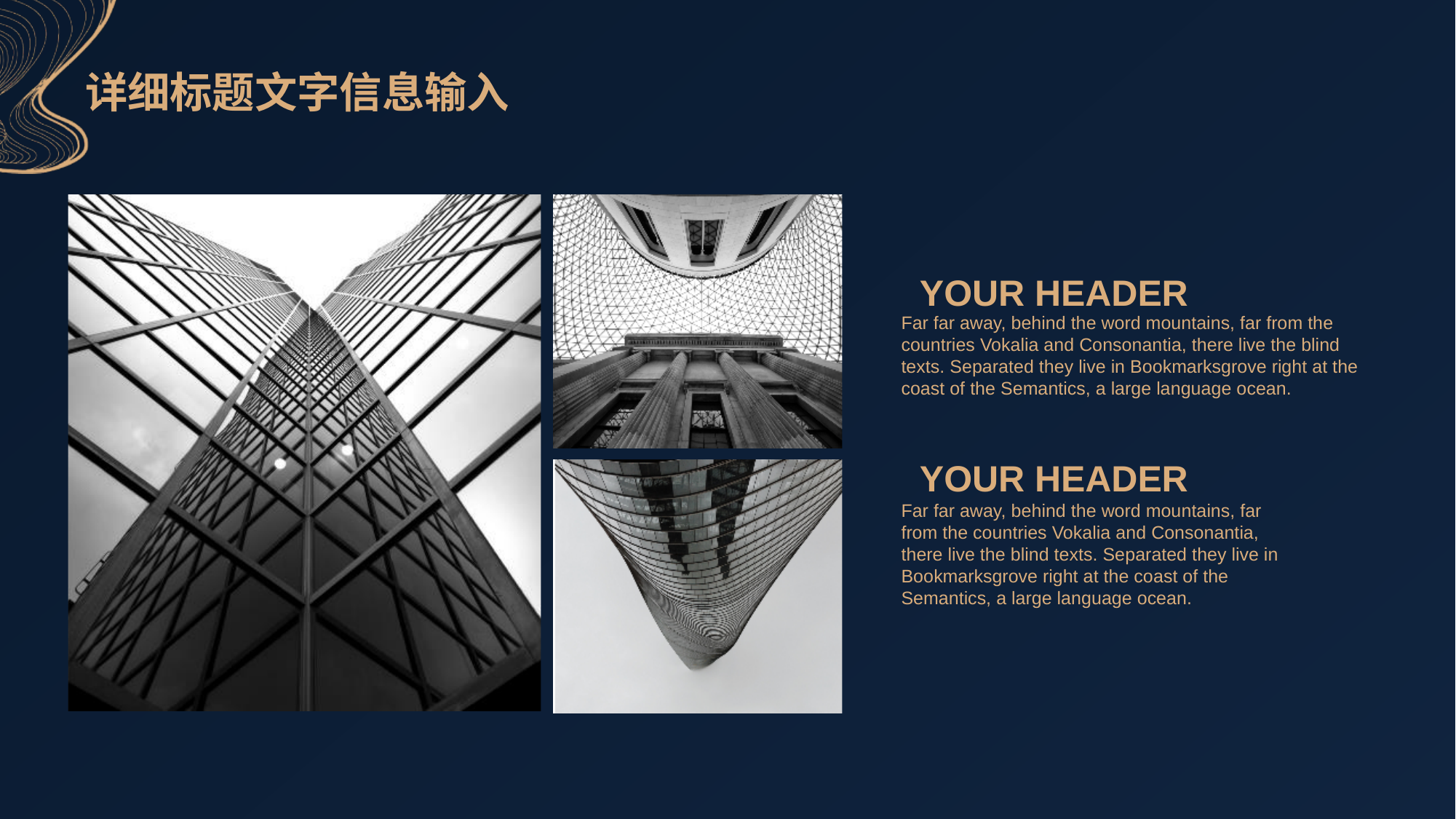

详细标题文字信息输入

YOUR HEADER
Far far away, behind the word mountains, far from the countries Vokalia and Consonantia, there live the blind texts. Separated they live in Bookmarksgrove right at the coast of the Semantics, a large language ocean.
YOUR HEADER

Far far away, behind the word mountains, far from the countries Vokalia and Consonantia, there live the blind texts. Separated they live in Bookmarksgrove right at the coast of the Semantics, a large language ocean.